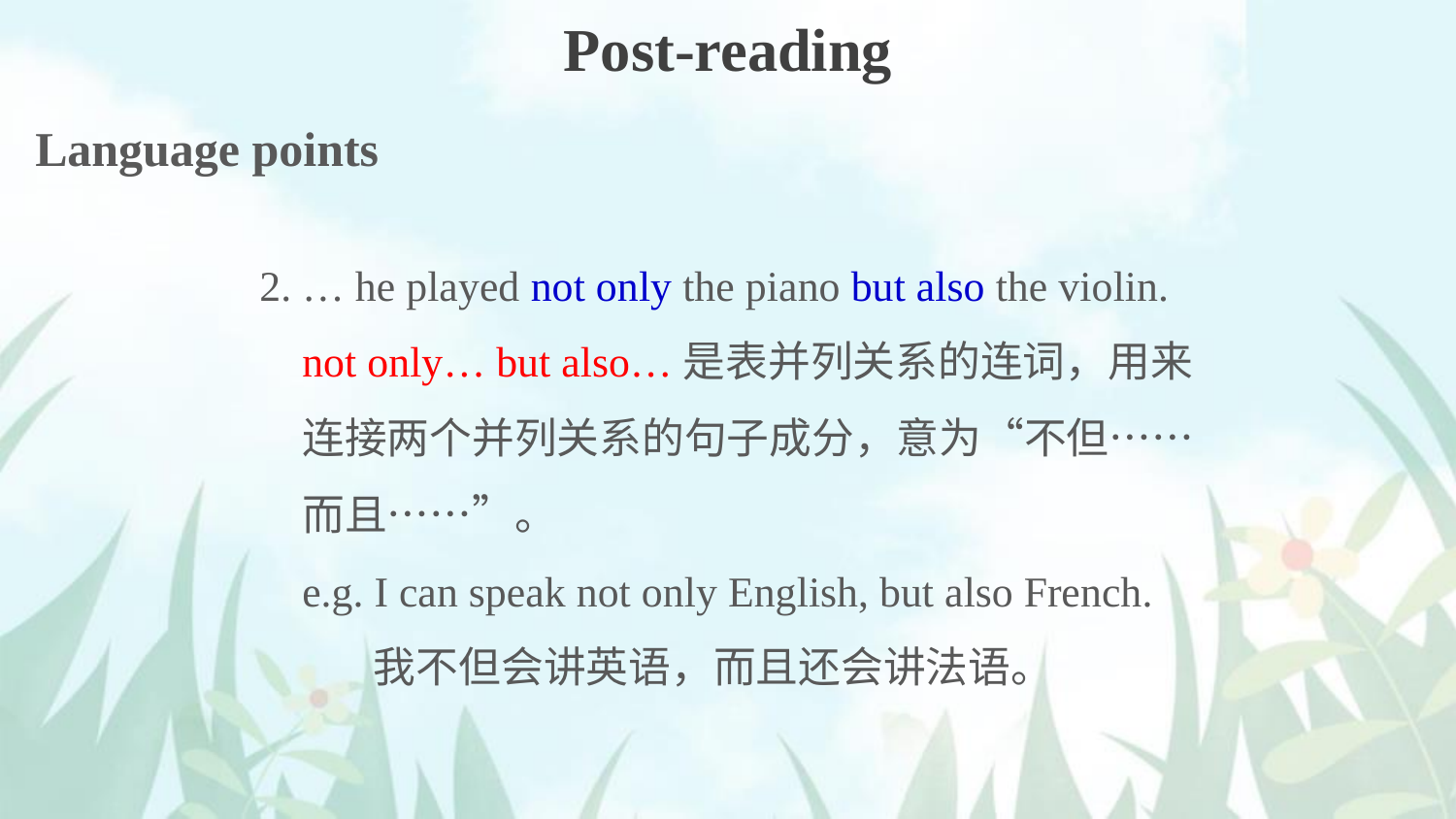

Post-reading
Language points
2. … he played not only the piano but also the violin.
    not only… but also…是表并列关系的连词，用来连接两个并列关系的句子成分，意为“不但……而且……”。
    e.g. I can speak not only English, but also French.
           我不但会讲英语，而且还会讲法语。